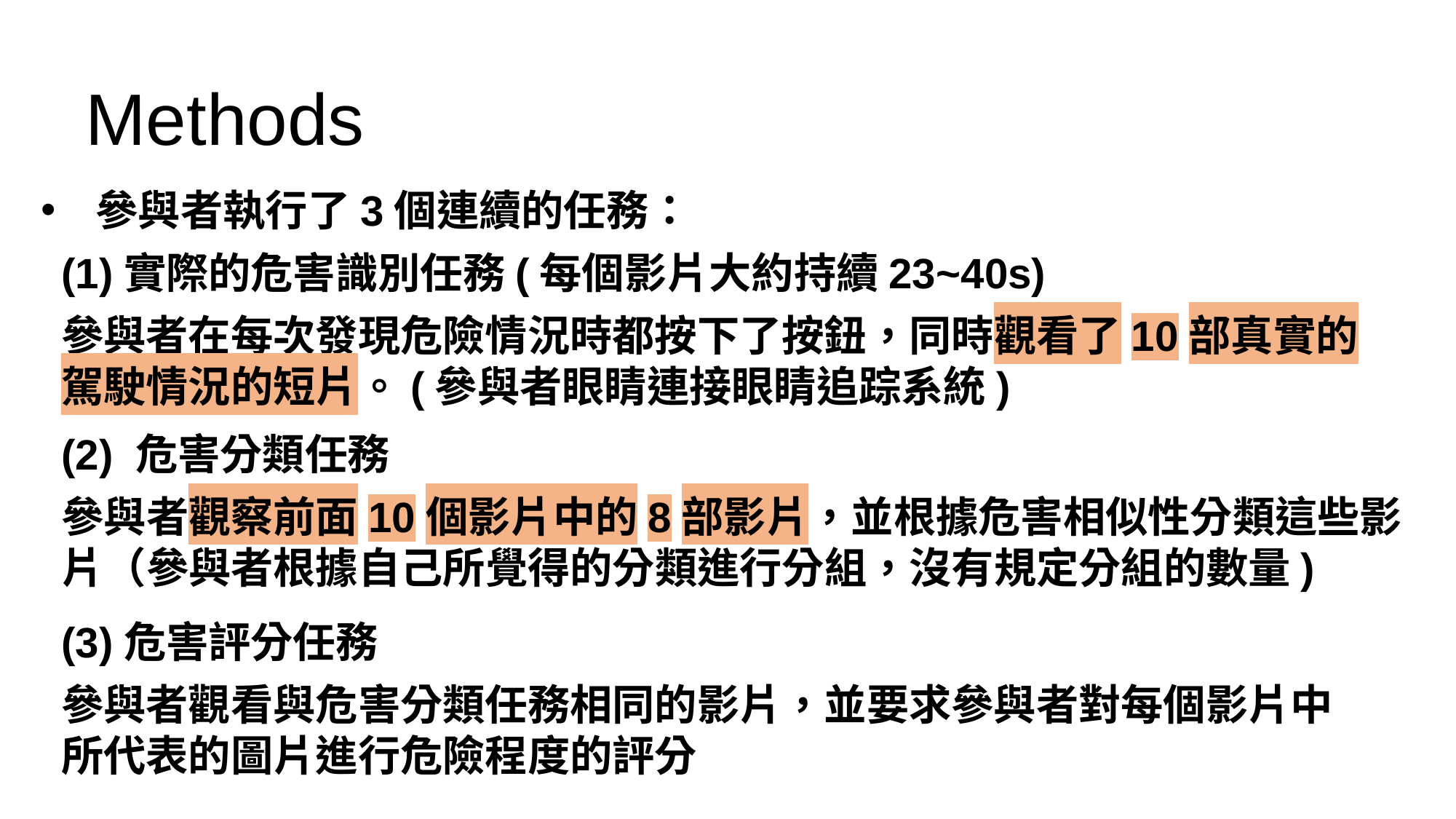

Methods
參與者執行了3個連續的任務：
(1)實際的危害識別任務(每個影片大約持續23~40s)
參與者在每次發現危險情況時都按下了按鈕，同時觀看了10部真實的駕駛情況的短片。(參與者眼睛連接眼睛追踪系統)
(2) 危害分類任務
參與者觀察前面10個影片中的8部影片，並根據危害相似性分類這些影片（參與者根據自己所覺得的分類進行分組，沒有規定分組的數量)
(3)危害評分任務
參與者觀看與危害分類任務相同的影片，並要求參與者對每個影片中所代表的圖片進行危險程度的評分